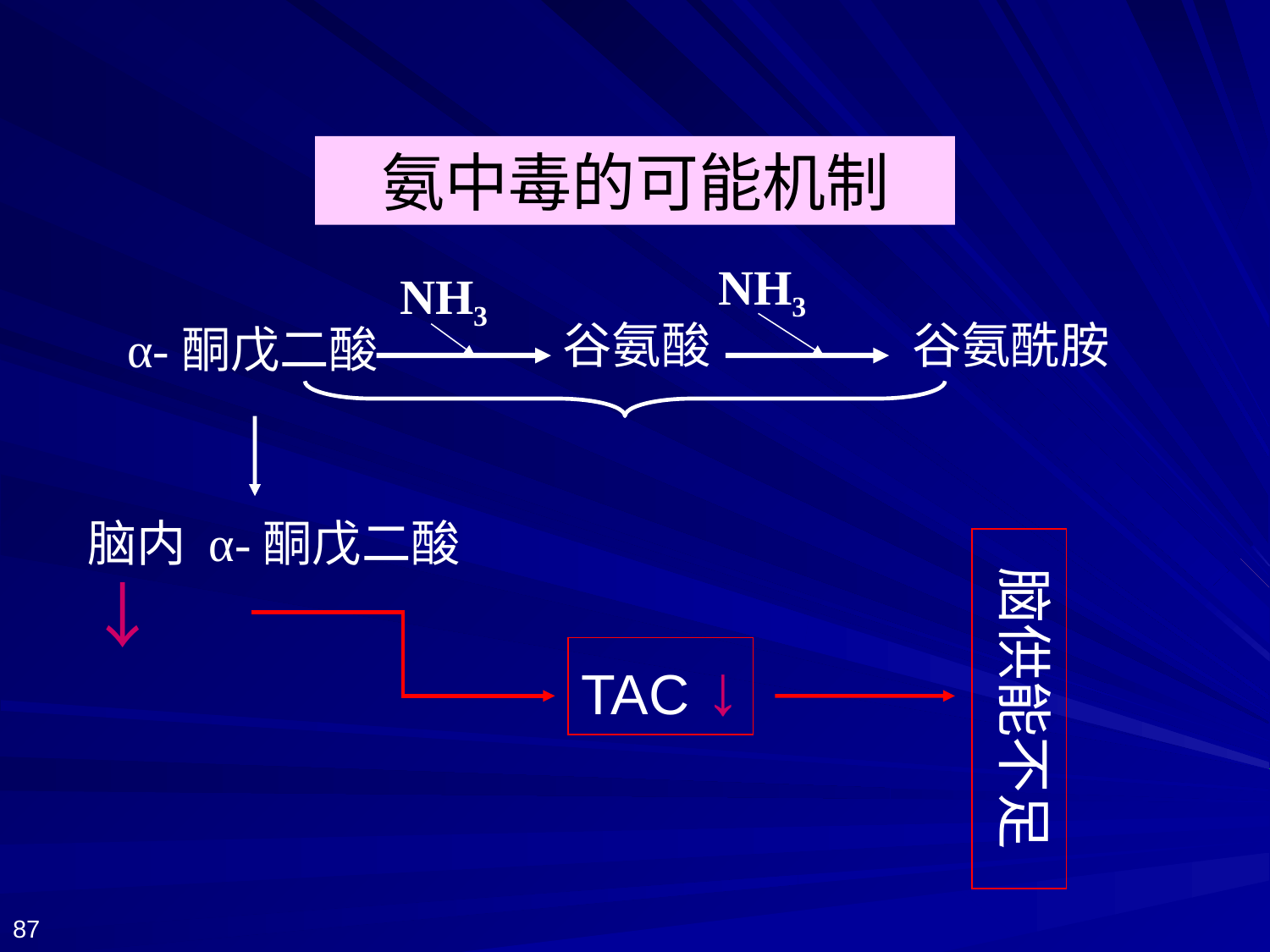

氨中毒的可能机制

NH3
NH3
谷氨酸
谷氨酰胺
α-酮戊二酸

脑内 α-酮戊二酸↓
脑供能不足
TAC ↓

87